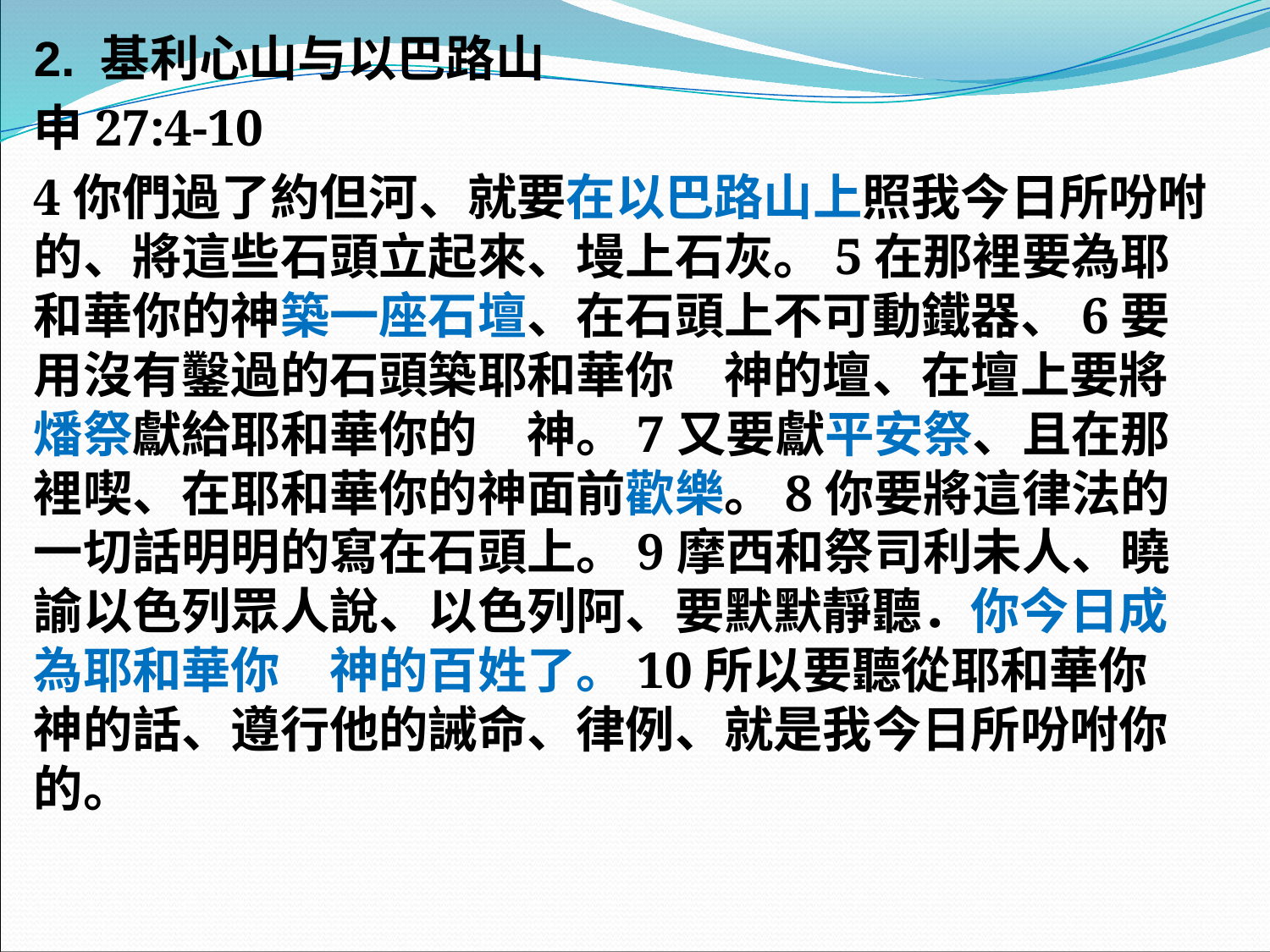

2. 基利心山与以巴路山
申27:4-10
4你們過了約但河、就要在以巴路山上照我今日所吩咐的、將這些石頭立起來、墁上石灰。5在那裡要為耶和華你的神築一座石壇、在石頭上不可動鐵器、6要用沒有鑿過的石頭築耶和華你　神的壇、在壇上要將燔祭獻給耶和華你的　神。7又要獻平安祭、且在那裡喫、在耶和華你的神面前歡樂。8你要將這律法的一切話明明的寫在石頭上。9摩西和祭司利未人、曉諭以色列眾人說、以色列阿、要默默靜聽．你今日成為耶和華你　神的百姓了。10所以要聽從耶和華你　神的話、遵行他的誡命、律例、就是我今日所吩咐你的。

#